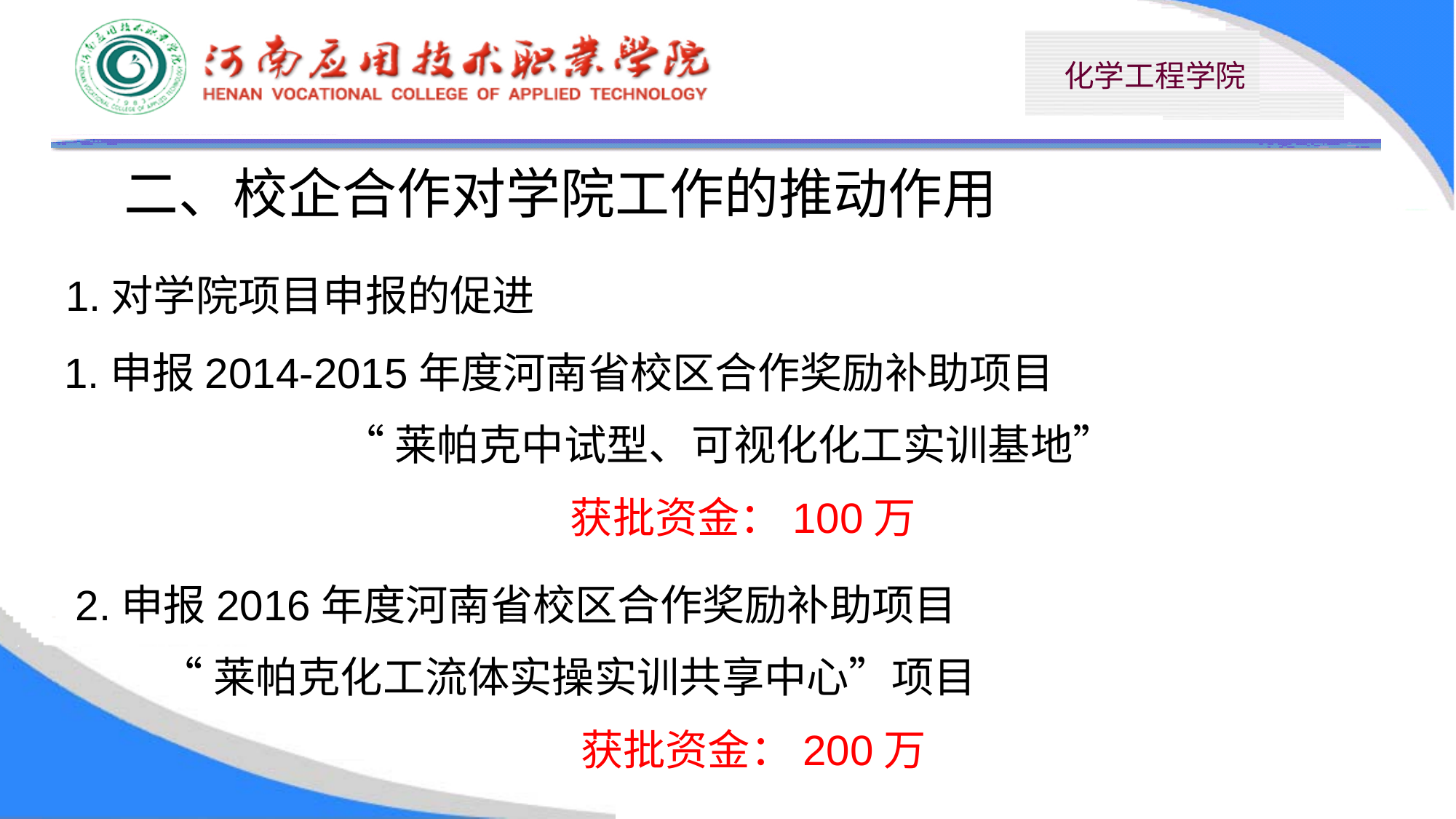

二、校企合作对学院工作的推动作用
1.对学院项目申报的促进
1.申报2014-2015年度河南省校区合作奖励补助项目
“莱帕克中试型、可视化化工实训基地”
  获批资金：100万
2.申报2016年度河南省校区合作奖励补助项目
         “莱帕克化工流体实操实训共享中心”项目
   获批资金：200万